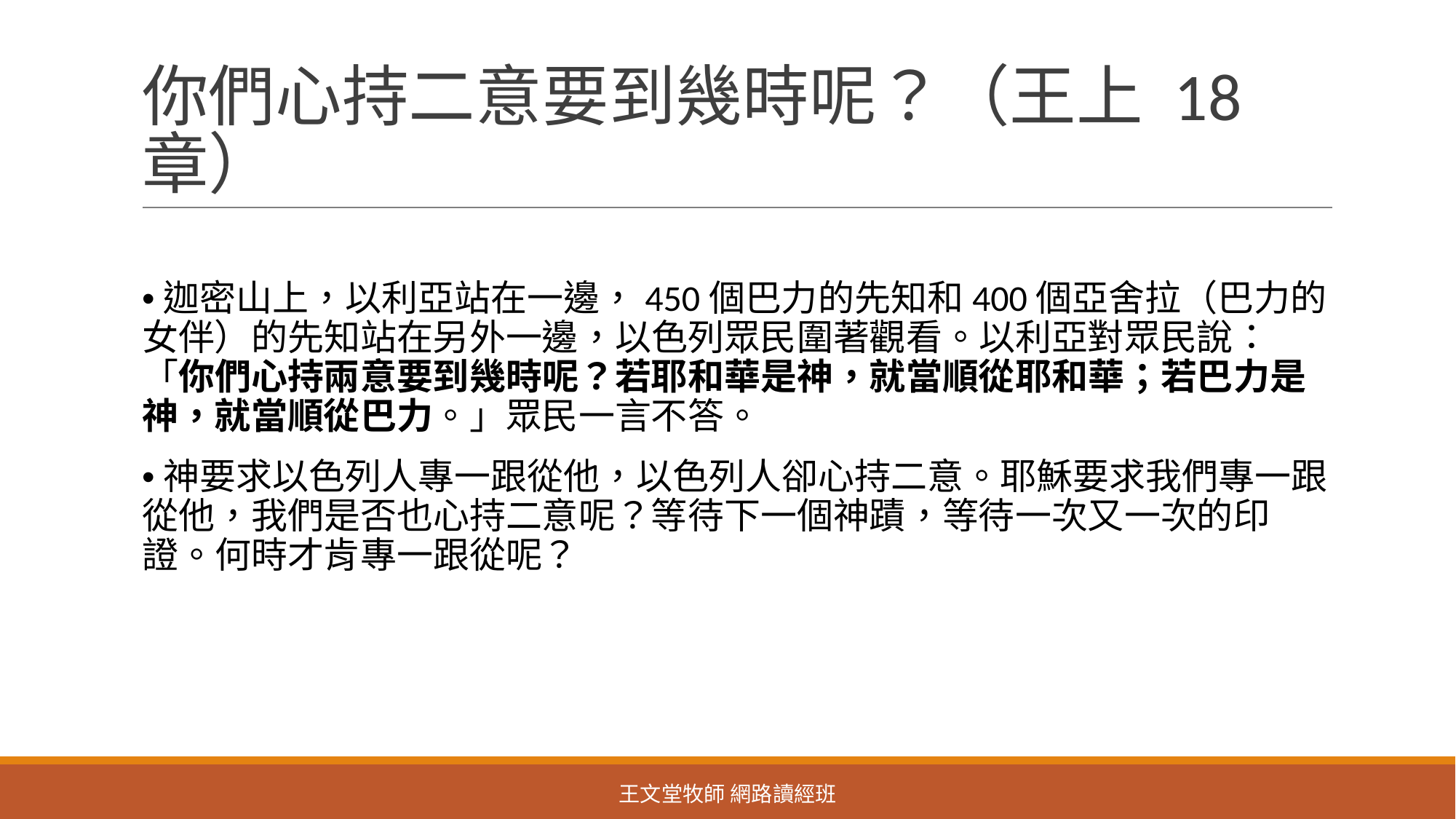

# 你們心持二意要到幾時呢？（王上 18 章）

•迦密山上，以利亞站在一邊，450個巴力的先知和400個亞舍拉（巴力的女伴）的先知站在另外一邊，以色列眾民圍著觀看。以利亞對眾民說：「你們心持兩意要到幾時呢？若耶和華是神，就當順從耶和華；若巴力是神，就當順從巴力。」眾民一言不答。
•神要求以色列人專一跟從他，以色列人卻心持二意。耶穌要求我們專一跟從他，我們是否也心持二意呢？等待下一個神蹟，等待一次又一次的印證。何時才肯專一跟從呢？

王文堂牧師 網路讀經班